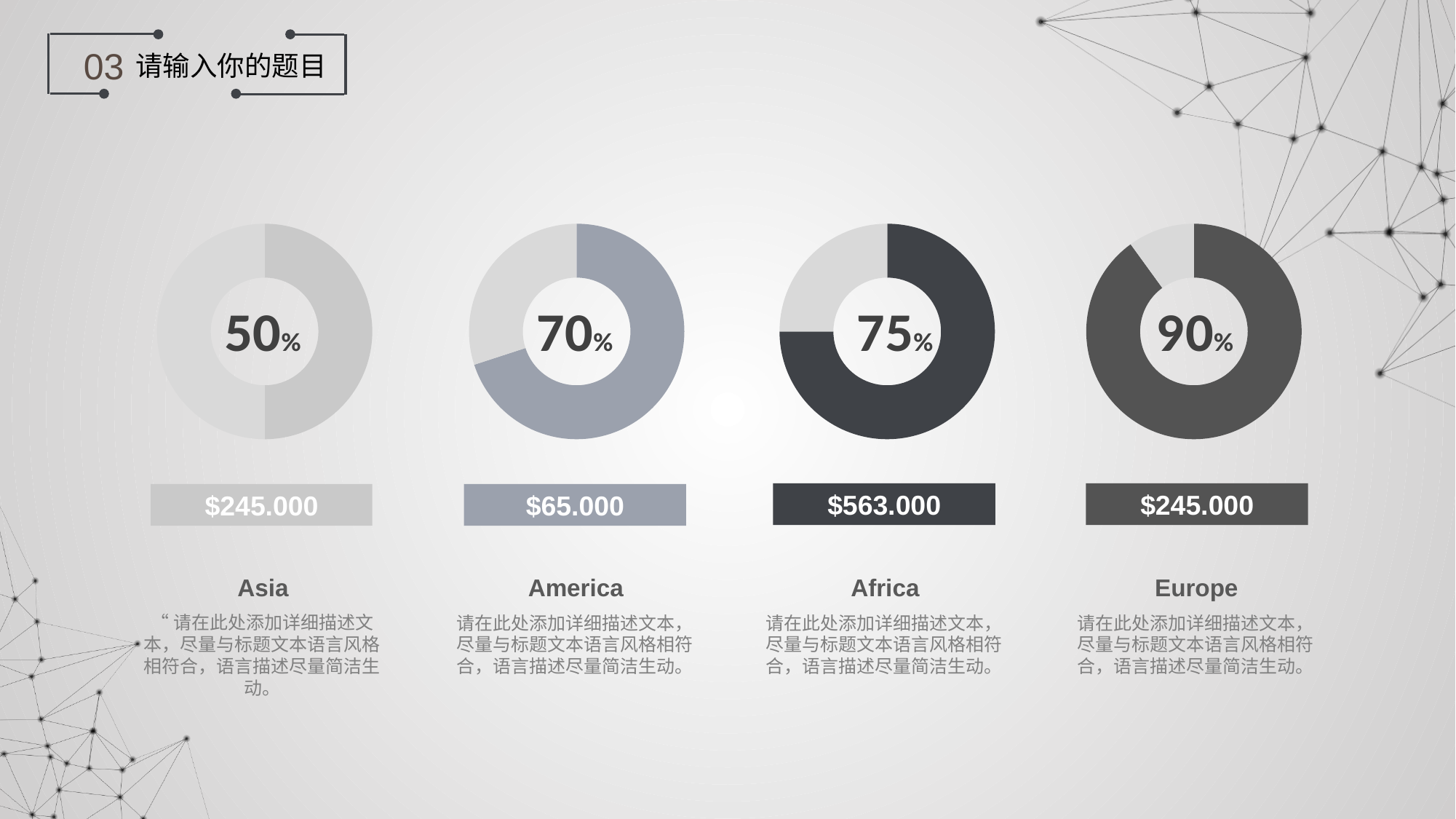

### Chart

| Category |  |
|---|---|

### Chart

| Category |  |
|---|---|

### Chart

| Category |  |
|---|---|

### Chart

| Category |  |
|---|---|
50%
70%
90%
75%
$563.000
$245.000
$245.000
$65.000
Asia
“请在此处添加详细描述文本，尽量与标题文本语言风格相符合，语言描述尽量简洁生动。
America
请在此处添加详细描述文本，尽量与标题文本语言风格相符合，语言描述尽量简洁生动。
Africa
请在此处添加详细描述文本，尽量与标题文本语言风格相符合，语言描述尽量简洁生动。
Europe
请在此处添加详细描述文本，尽量与标题文本语言风格相符合，语言描述尽量简洁生动。